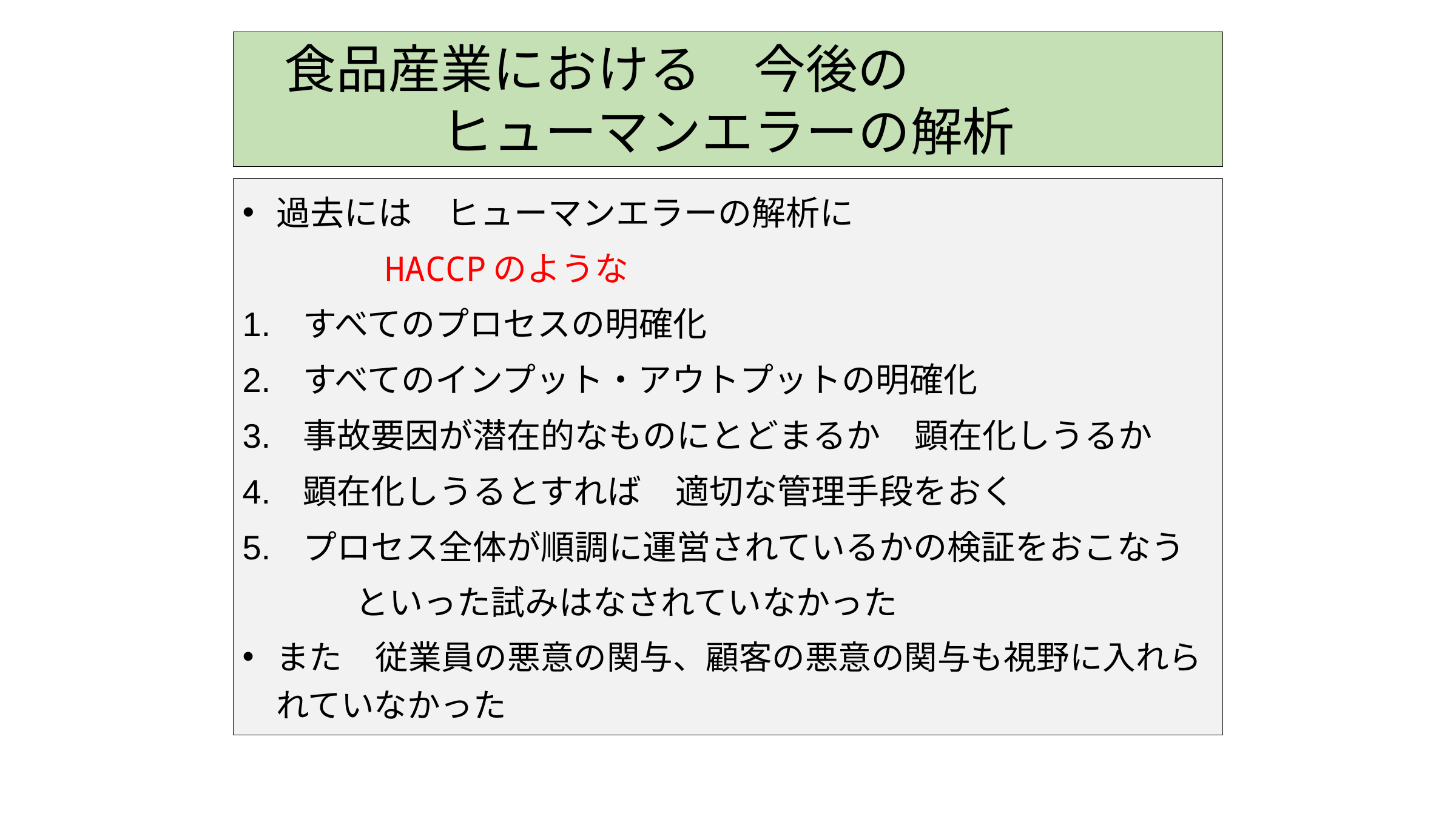

133
# 食品産業における　今後の　　　　　ヒューマンエラーの解析
過去には　ヒューマンエラーの解析に
       HACCPのような
すべてのプロセスの明確化
すべてのインプット・アウトプットの明確化
事故要因が潜在的なものにとどまるか　顕在化しうるか
顕在化しうるとすれば　適切な管理手段をおく
プロセス全体が順調に運営されているかの検証をおこなう
              といった試みはなされていなかった
また　従業員の悪意の関与、顧客の悪意の関与も視野に入れられていなかった